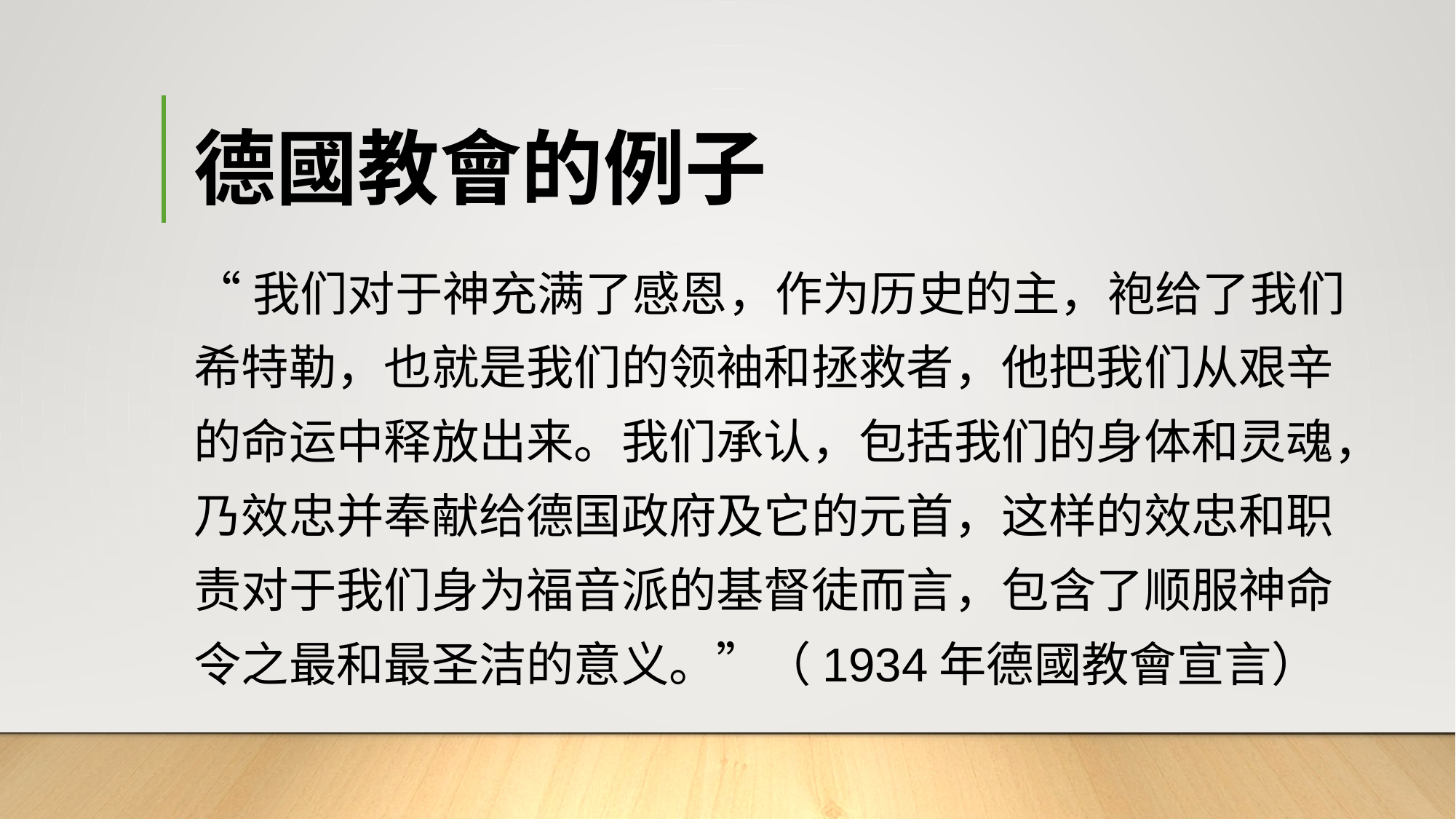

# 德國教會的例子
“我们对于神充满了感恩，作为历史的主，袍给了我们希特勒，也就是我们的领袖和拯救者，他把我们从艰辛的命运中释放出来。我们承认，包括我们的身体和灵魂，乃效忠并奉献给德国政府及它的元首，这样的效忠和职责对于我们身为福音派的基督徒而言，包含了顺服神命令之最和最圣洁的意义。”（1934年德國教會宣言）